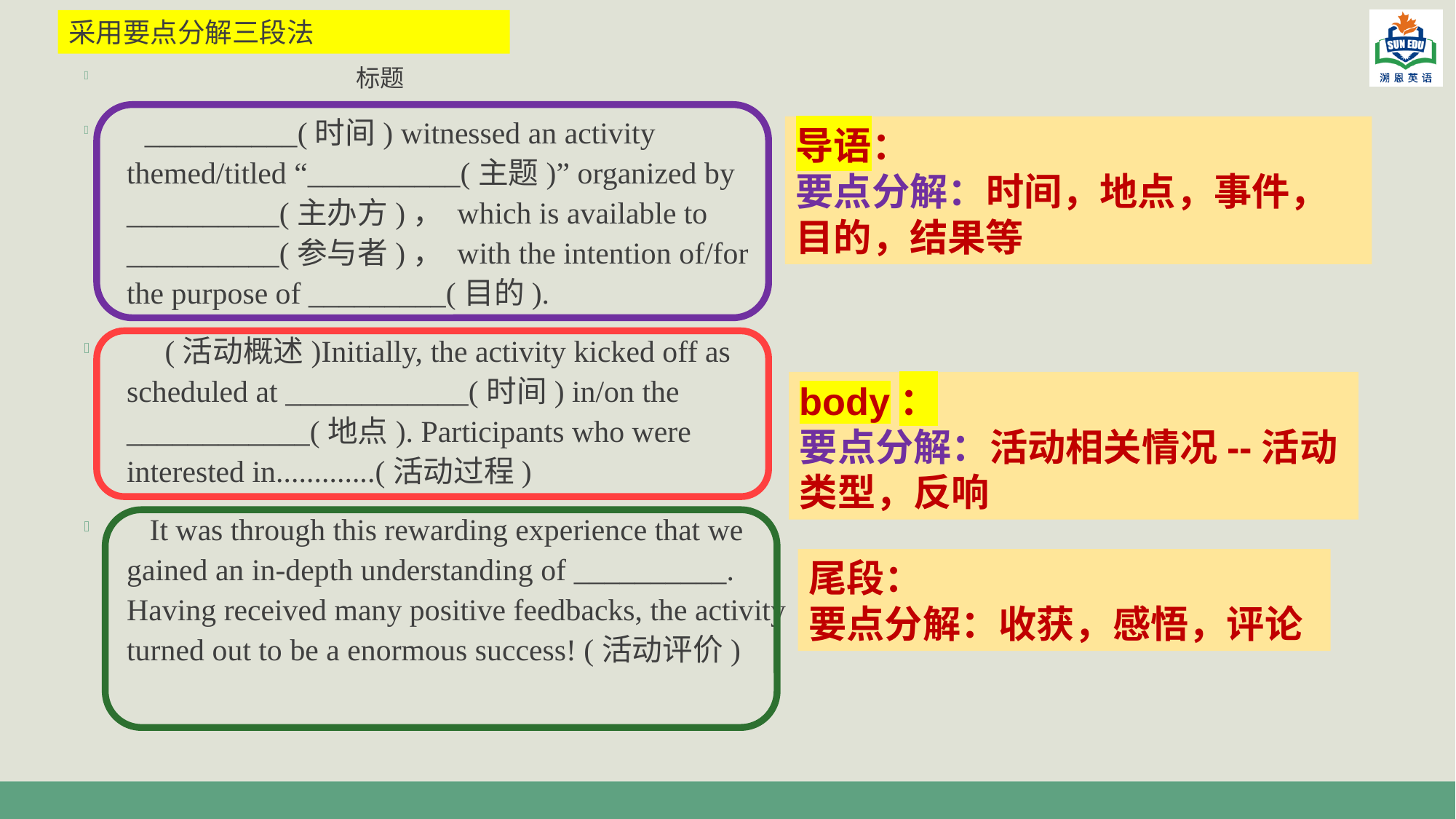

采用要点分解三段法
                                         标题
   __________(时间) witnessed an activity themed/titled “__________(主题)” organized by __________(主办方)， which is available to __________(参与者)， with the intention of/for the purpose of _________(目的).
     (活动概述)Initially, the activity kicked off as scheduled at ____________(时间) in/on the ____________(地点). Participants who were interested in.............(活动过程)
   It was through this rewarding experience that we gained an in-depth understanding of __________. Having received many positive feedbacks, the activity turned out to be a enormous success! (活动评价)

导语：
要点分解：时间，地点，事件，目的，结果等

body：
要点分解：活动相关情况--活动类型，反响

尾段：
要点分解：收获，感悟，评论